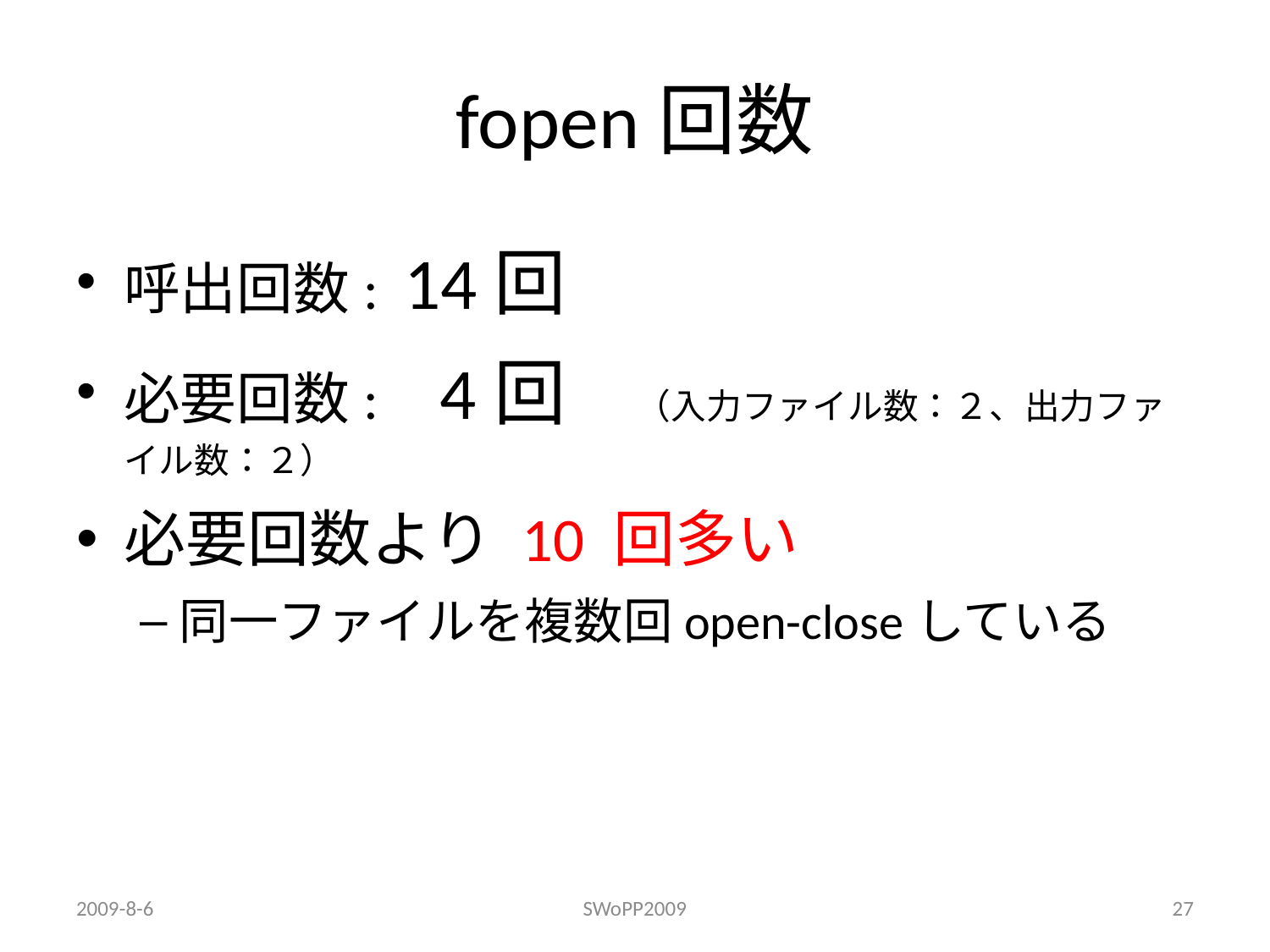

# fopen回数
呼出回数:  14回
必要回数:    4回　 （入力ファイル数：２、出力ファイル数：２）
必要回数より 10 回多い
同一ファイルを複数回open-closeしている
2009-8-6
SWoPP2009
27